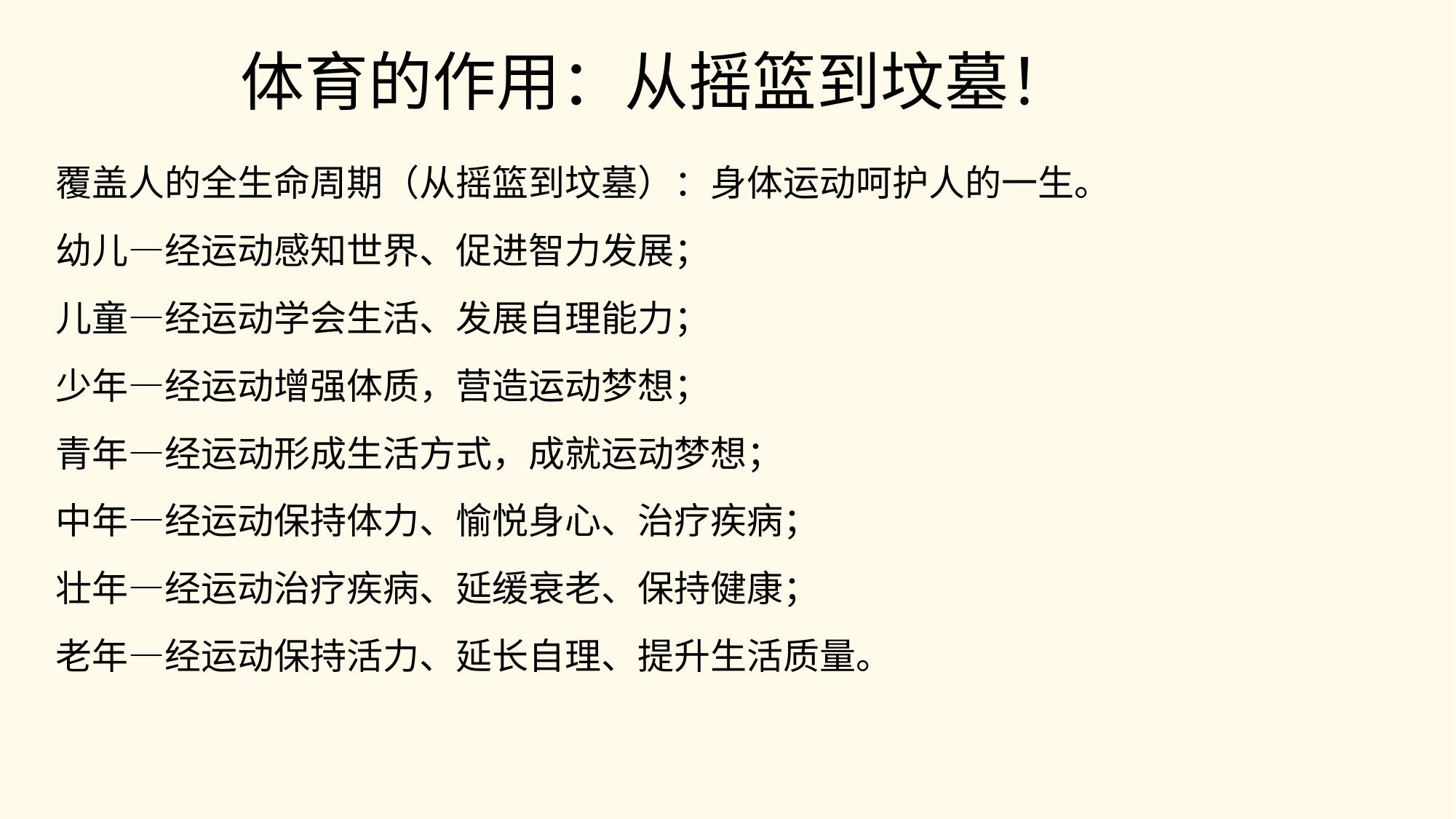

# 体育的作用：从摇篮到坟墓！
覆盖人的全生命周期（从摇篮到坟墓）：身体运动呵护人的一生。
幼儿—经运动感知世界、促进智力发展；
儿童—经运动学会生活、发展自理能力；
少年—经运动增强体质，营造运动梦想；
青年—经运动形成生活方式，成就运动梦想；
中年—经运动保持体力、愉悦身心、治疗疾病；
壮年—经运动治疗疾病、延缓衰老、保持健康；
老年—经运动保持活力、延长自理、提升生活质量。